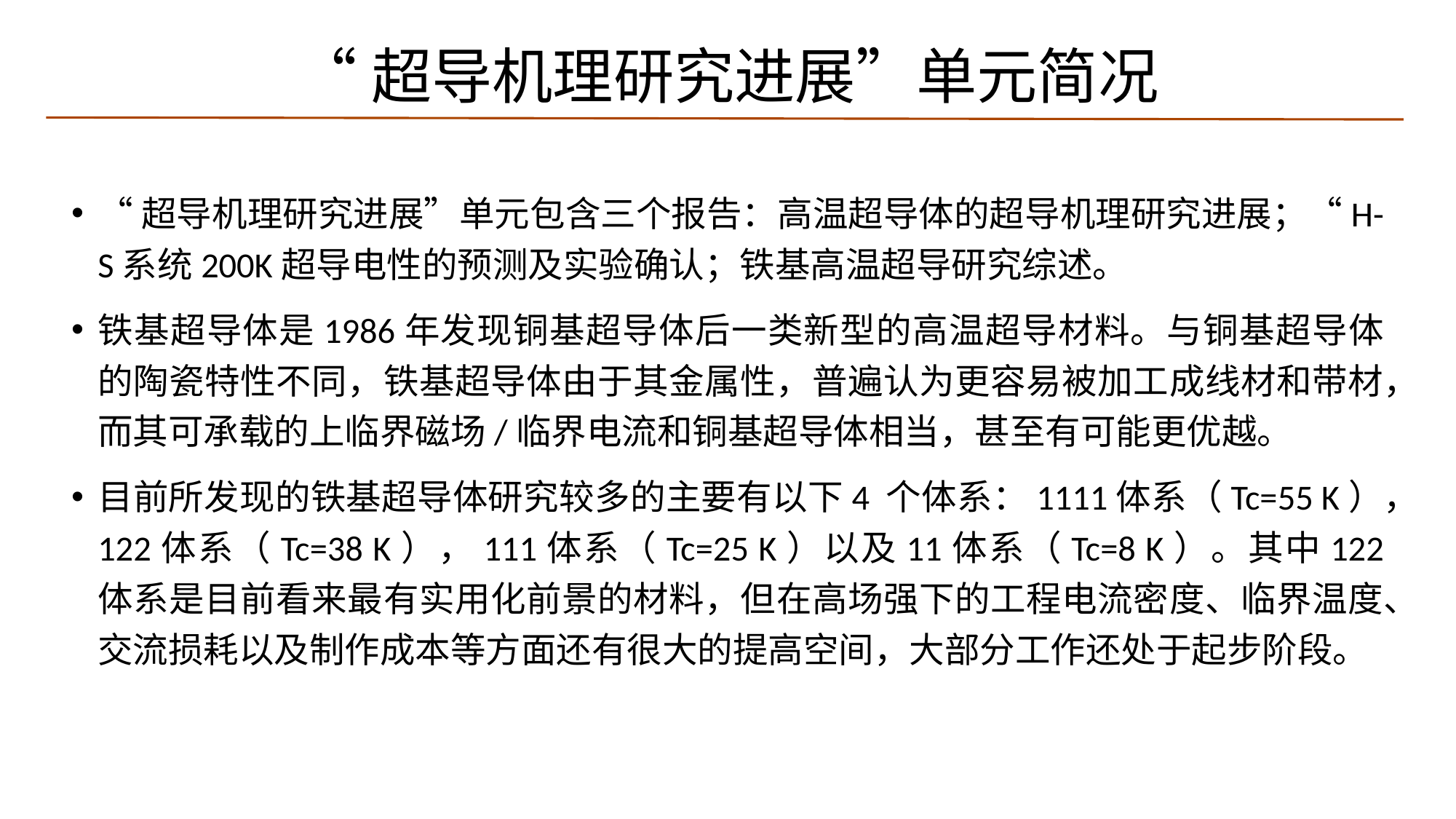

# “超导机理研究进展”单元简况
“超导机理研究进展”单元包含三个报告：高温超导体的超导机理研究进展；“H-S系统200K超导电性的预测及实验确认；铁基高温超导研究综述。
铁基超导体是1986年发现铜基超导体后一类新型的高温超导材料。与铜基超导体的陶瓷特性不同，铁基超导体由于其金属性，普遍认为更容易被加工成线材和带材，而其可承载的上临界磁场/临界电流和铜基超导体相当，甚至有可能更优越。
目前所发现的铁基超导体研究较多的主要有以下4 个体系：1111体系（Tc=55 K），122体系（Tc=38 K），111体系（Tc=25 K）以及11体系（Tc=8 K）。其中122 体系是目前看来最有实用化前景的材料，但在高场强下的工程电流密度、临界温度、交流损耗以及制作成本等方面还有很大的提高空间，大部分工作还处于起步阶段。